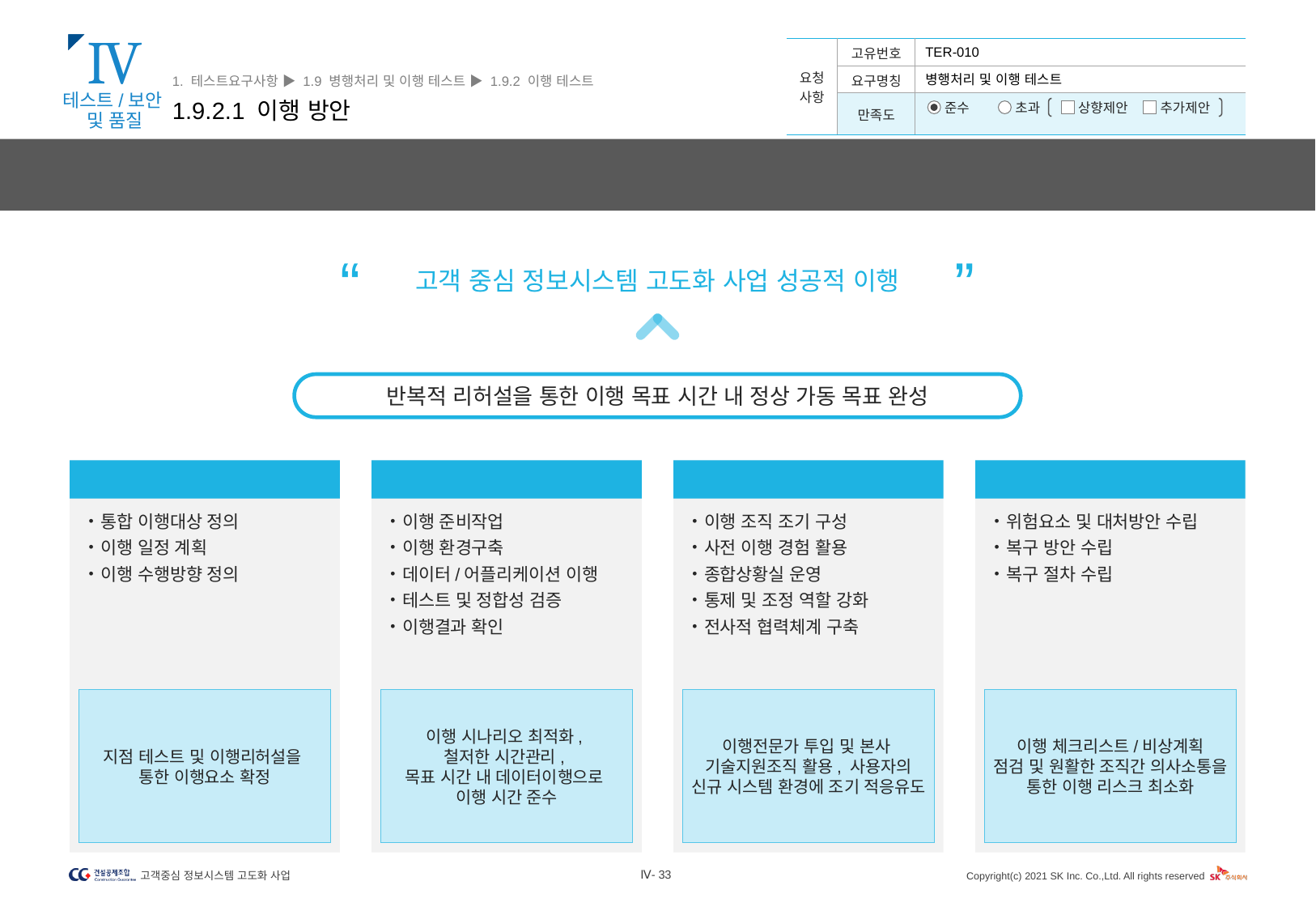

Ⅳ

테스트/보안
및 품질

1. 테스트요구사항 ▶ 1.9 병행처리 및 이행 테스트 ▶ 1.9.2 이행 테스트
1.9.2.1 이행 방안
TER-010
병행처리 및 이행 테스트

이행계획 및 절차를 정확히 정의하고 이행담당 조직의 R&R을 사전에 확정합니다. 테스트단계에 이행계획에 근거한 리허설을 반복적으로 실시하여 검증함으로써 절차상 위험요소를 최소화합니다.
“
”
고객 중심 정보시스템 고도화 사업 성공적 이행

반복적 리허설을 통한 이행 목표 시간 내 정상 가동 목표 완성

이행계획 수립
통합 이행대상 정의
이행 일정 계획
이행 수행방향 정의

이행절차 수립
이행 준비작업
이행 환경구축
데이터/어플리케이션 이행
테스트 및 정합성 검증
이행결과 확인

이행조직 구성
이행 조직 조기 구성
사전 이행 경험 활용
종합상황실 운영
통제 및 조정 역할 강화
전사적 협력체계 구축

비상계획 수립
위험요소 및 대처방안 수립
복구 방안 수립
복구 절차 수립
지점 테스트 및 이행리허설을
통한 이행요소 확정
이행 시나리오 최적화,
철저한 시간관리,
목표 시간 내 데이터이행으로
이행 시간 준수
이행전문가 투입 및 본사
기술지원조직 활용, 사용자의
신규 시스템 환경에 조기 적응유도
이행 체크리스트/비상계획
점검 및 원활한 조직간 의사소통을
통한 이행 리스크 최소화